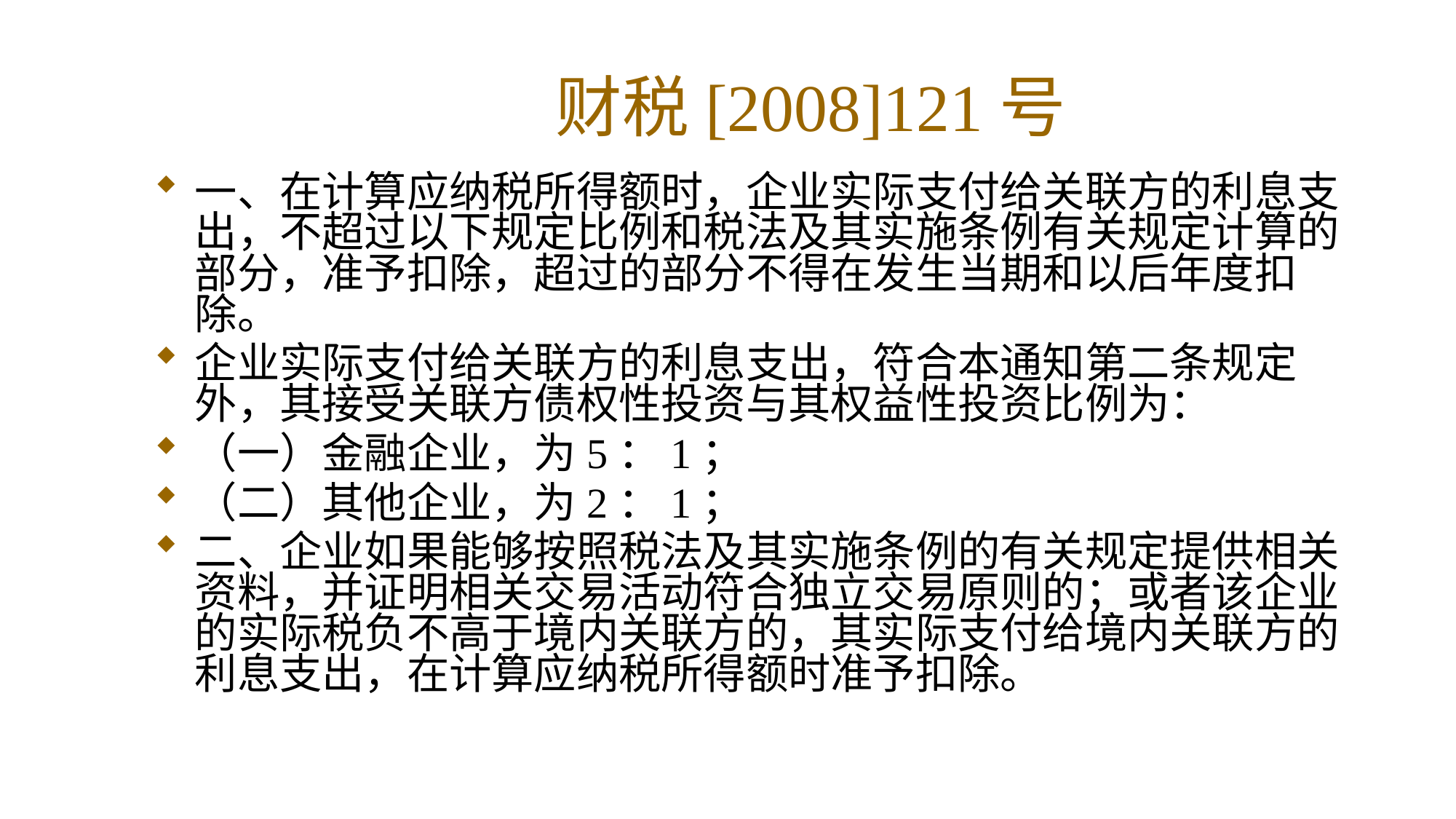

# 财税[2008]121号
一、在计算应纳税所得额时，企业实际支付给关联方的利息支出，不超过以下规定比例和税法及其实施条例有关规定计算的部分，准予扣除，超过的部分不得在发生当期和以后年度扣除。
企业实际支付给关联方的利息支出，符合本通知第二条规定外，其接受关联方债权性投资与其权益性投资比例为：
（一）金融企业，为5：1；
（二）其他企业，为2：1；
二、企业如果能够按照税法及其实施条例的有关规定提供相关资料，并证明相关交易活动符合独立交易原则的；或者该企业的实际税负不高于境内关联方的，其实际支付给境内关联方的利息支出，在计算应纳税所得额时准予扣除。